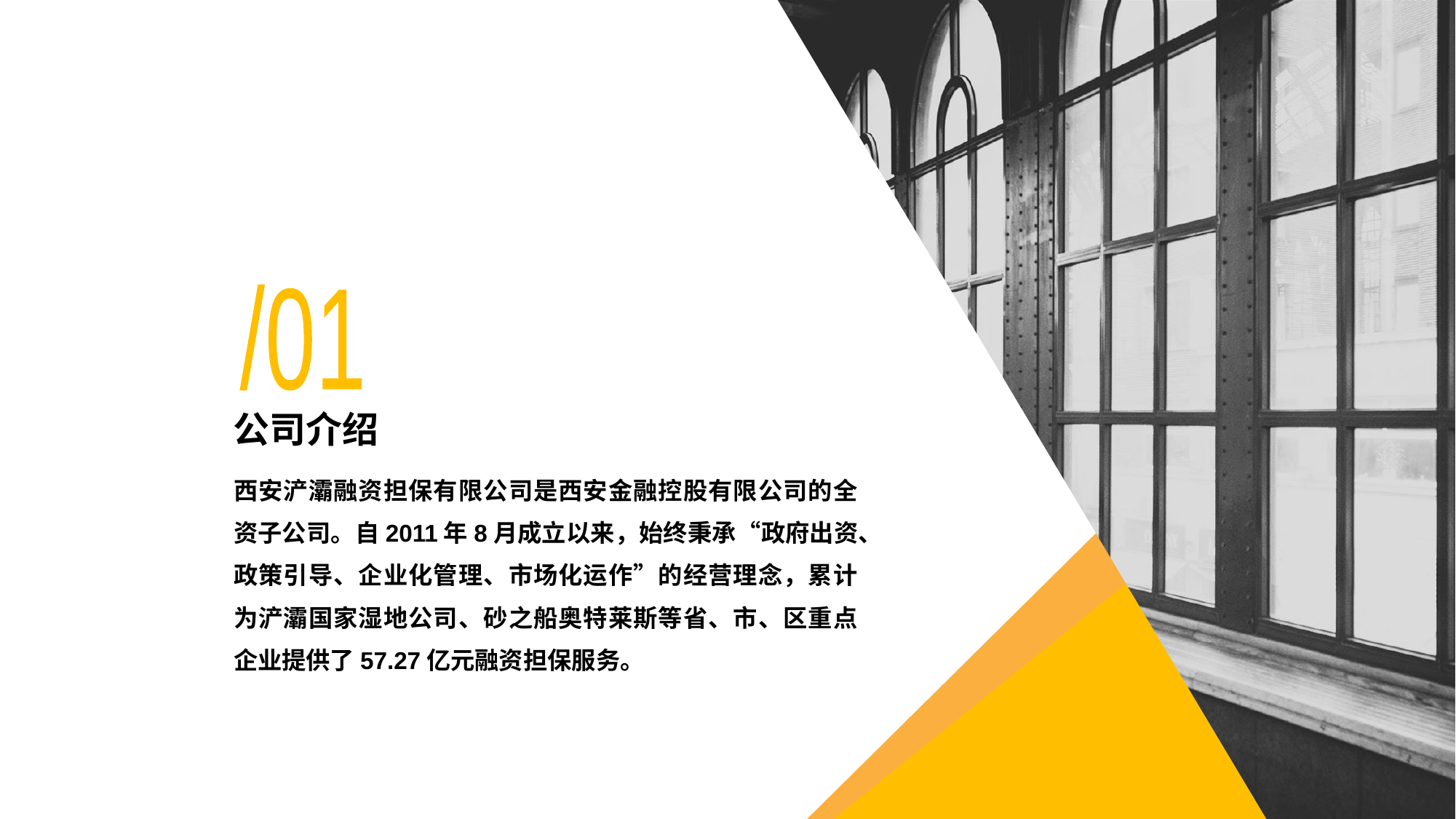

/01
# 公司介绍
西安浐灞融资担保有限公司是西安金融控股有限公司的全资子公司。自2011年8月成立以来，始终秉承“政府出资、政策引导、企业化管理、市场化运作”的经营理念，累计为浐灞国家湿地公司、砂之船奥特莱斯等省、市、区重点企业提供了57.27亿元融资担保服务。